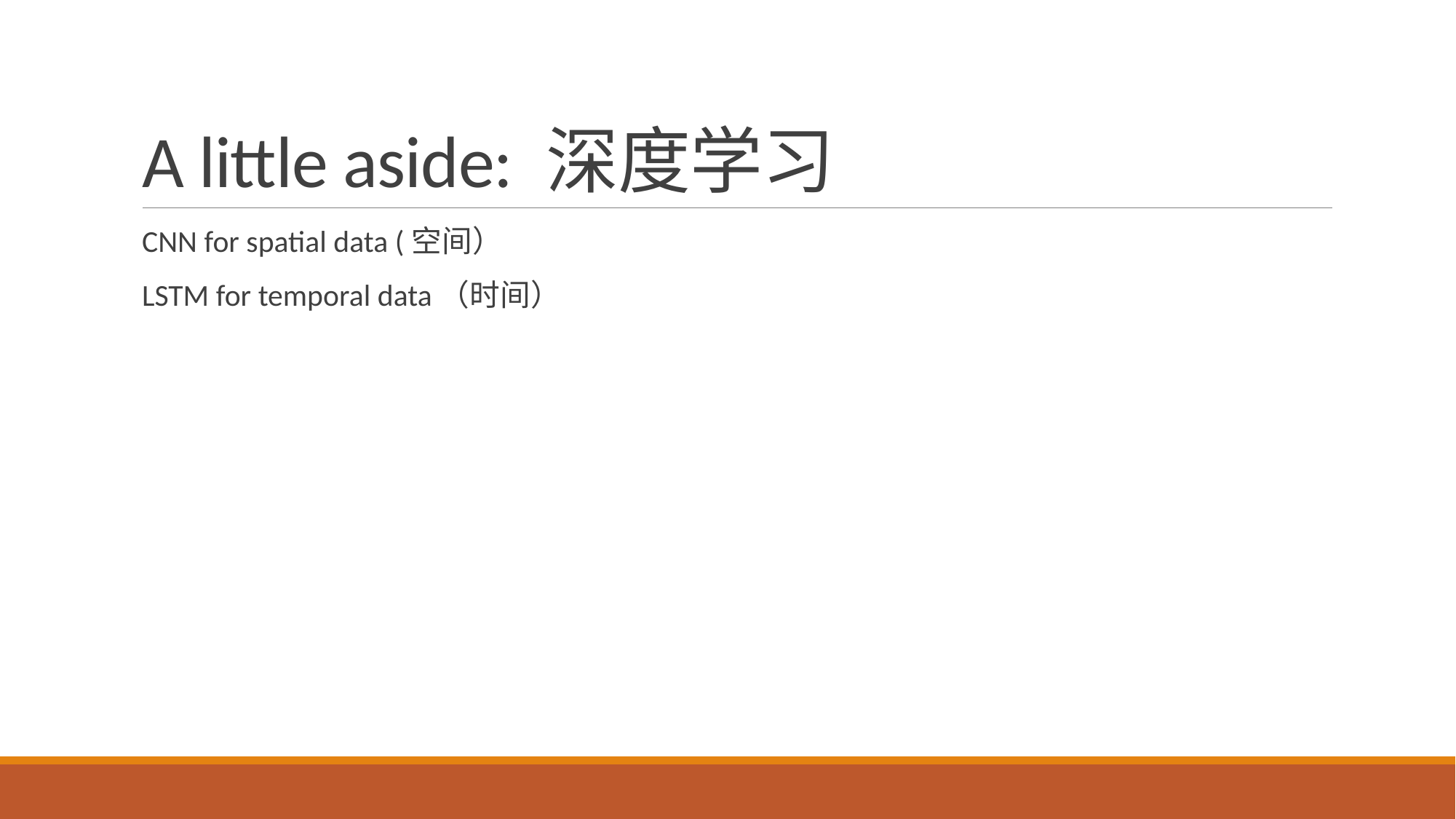

# A little aside: 深度学习
CNN for spatial data (空间）
LSTM for temporal data（时间）